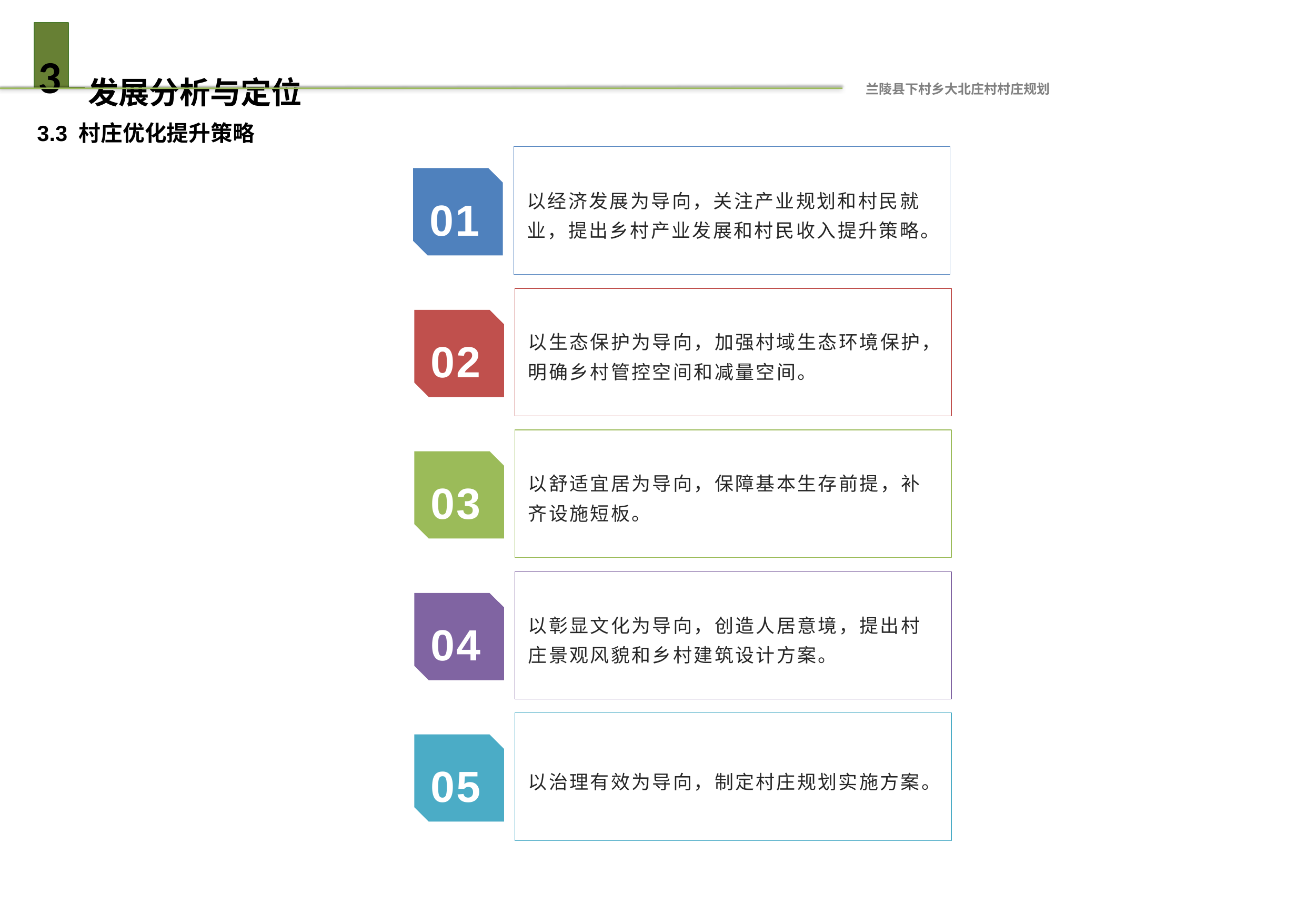

# 3	发展分析与定位
兰陵县下村乡大北庄村村庄规划

3.3 村庄优化提升策略

以经济发展为导向，关注产业规划和村民就业，提出乡村产业发展和村民收入提升策略。

01

以生态保护为导向，加强村域生态环境保护，明确乡村管控空间和减量空间。

02

以舒适宜居为导向，保障基本生存前提，补齐设施短板。

03

以彰显文化为导向，创造人居意境，提出村庄景观风貌和乡村建筑设计方案。

04

以治理有效为导向，制定村庄规划实施方案。

05